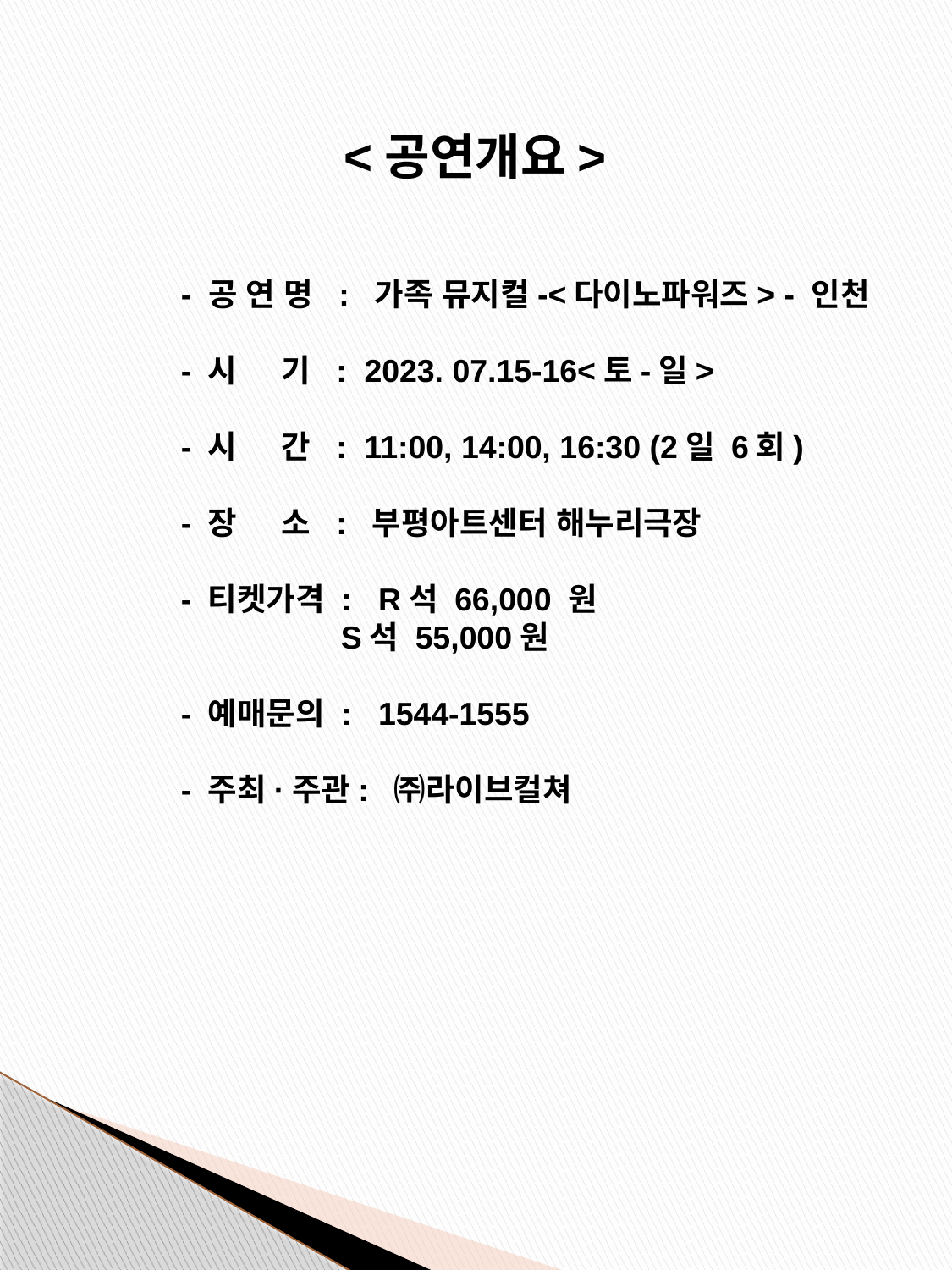

<공연개요>
- 공 연 명  :  가족 뮤지컬-<다이노파워즈> - 인천

- 시     기  :  2023. 07.15-16<토-일>

- 시     간  :  11:00, 14:00, 16:30 (2일 6회)

- 장     소  :  부평아트센터 해누리극장

- 티켓가격 :   R석 66,000 원
                  S석 55,000원

- 예매문의 :   1544-1555

- 주최·주관:  ㈜라이브컬쳐